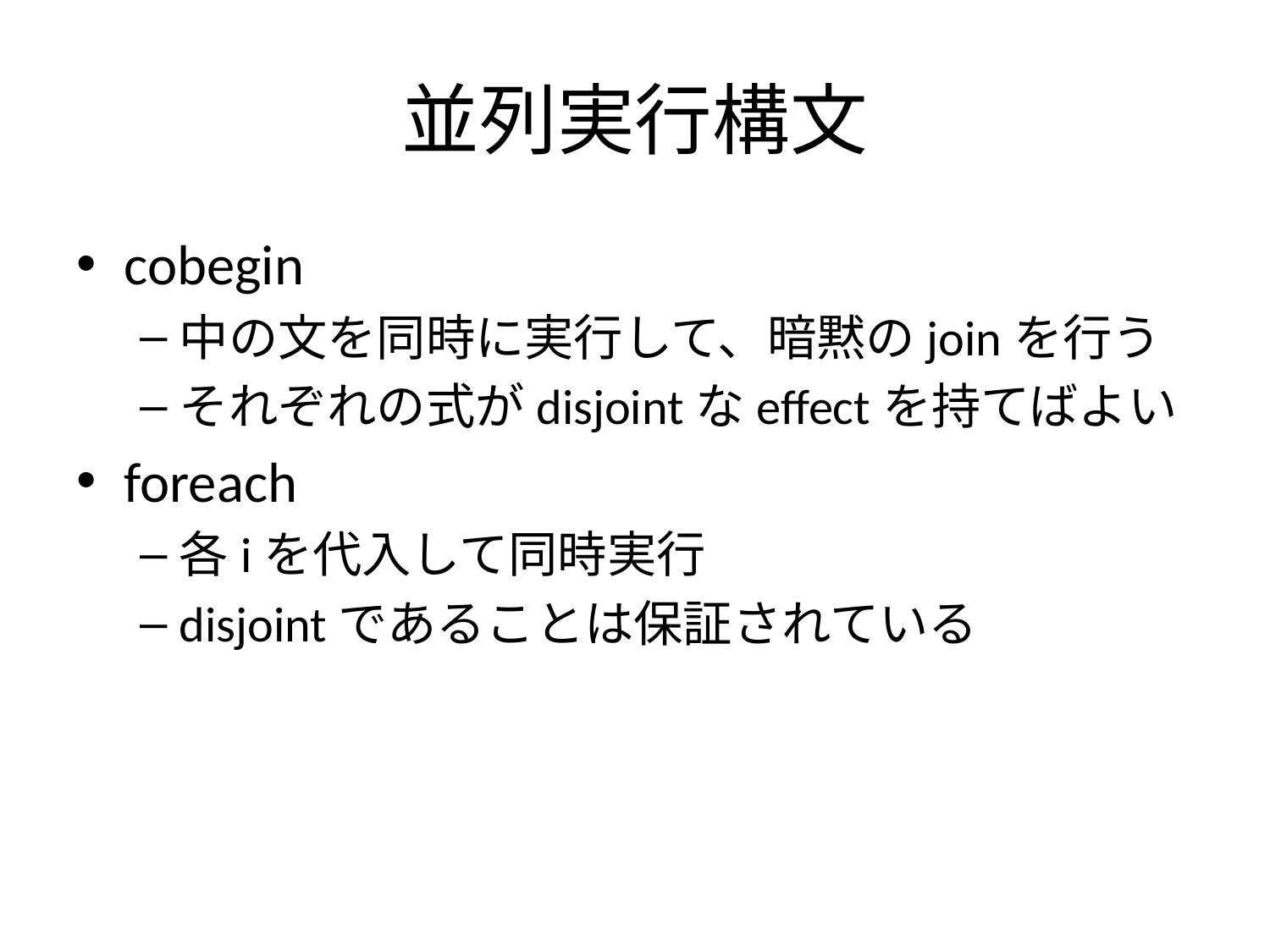

# 並列実行構文
cobegin
中の文を同時に実行して、暗黙のjoinを行う
それぞれの式がdisjointなeffectを持てばよい
foreach
各iを代入して同時実行
disjointであることは保証されている